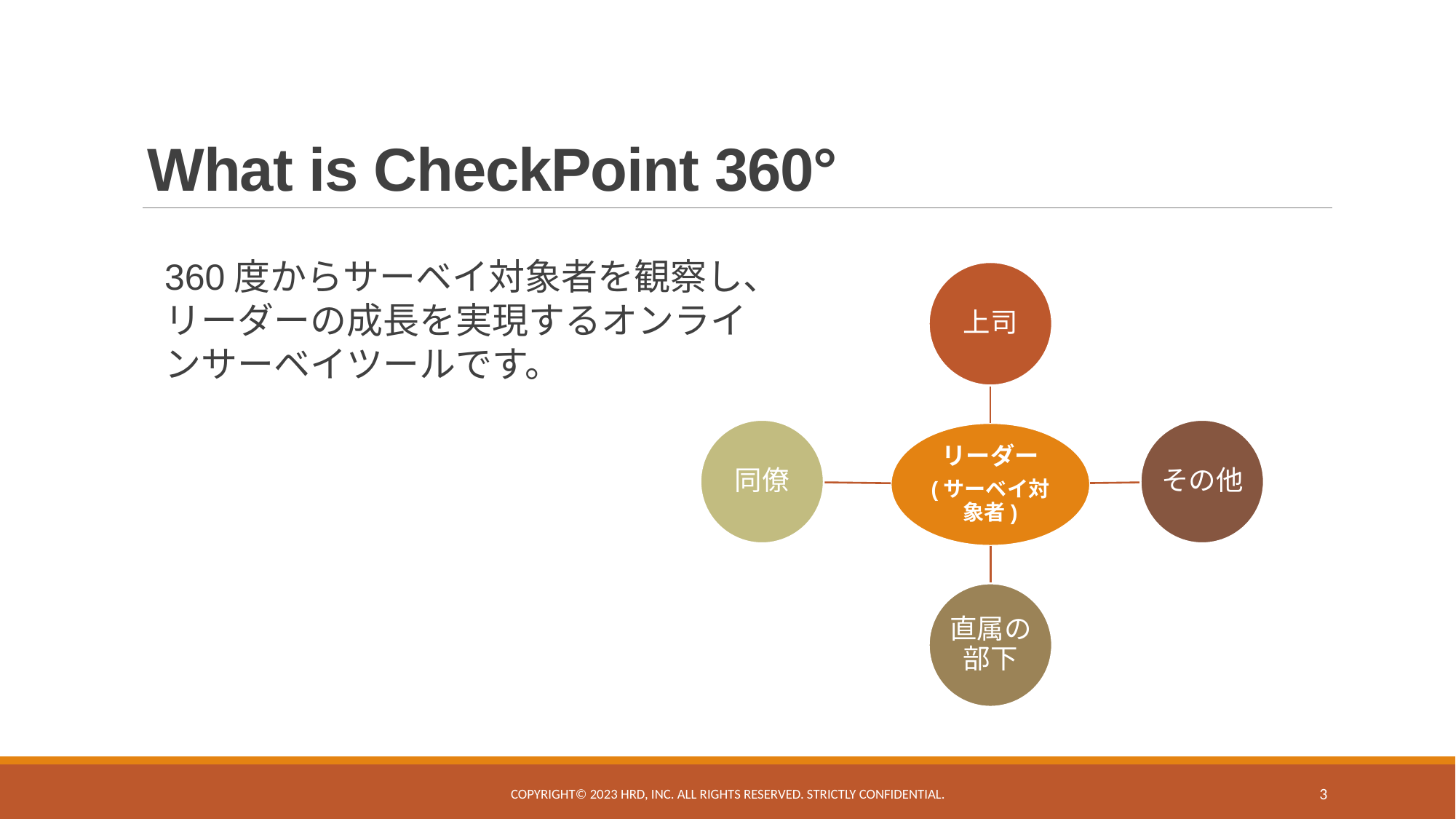

# What is CheckPoint 360°
360度からサーベイ対象者を観察し、
リーダーの成長を実現するオンラインサーベイツールです。
リーダー
(サーベイ対象者)

上司

その他

直属の部下

同僚
Copyright©️ 2023 HRD, Inc. All Rights Reserved. Strictly Confidential.
3